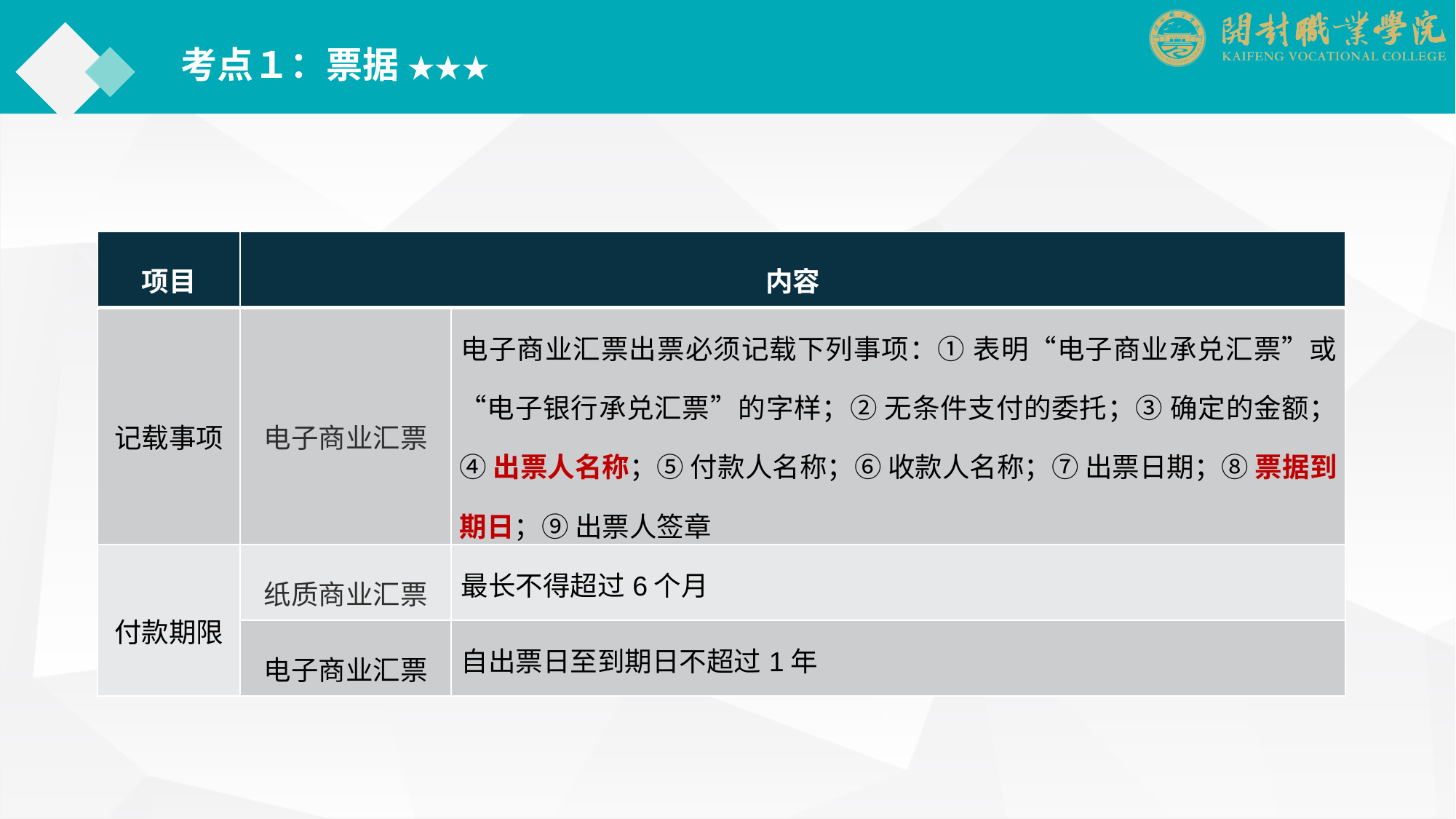

考点１：票据 ★★★
| 项目 | 内容 |  |
| --- | --- | --- |
| 记载事项 | 电子商业汇票 | 电子商业汇票出票必须记载下列事项：① 表明“电子商业承兑汇票”或“电子银行承兑汇票”的字样；② 无条件支付的委托；③ 确定的金额；④ 出票人名称；⑤ 付款人名称；⑥ 收款人名称；⑦ 出票日期；⑧ 票据到期日；⑨ 出票人签章 |
| 付款期限 | 纸质商业汇票 | 最长不得超过6个月 |
|  | 电子商业汇票 | 自出票日至到期日不超过1年 |